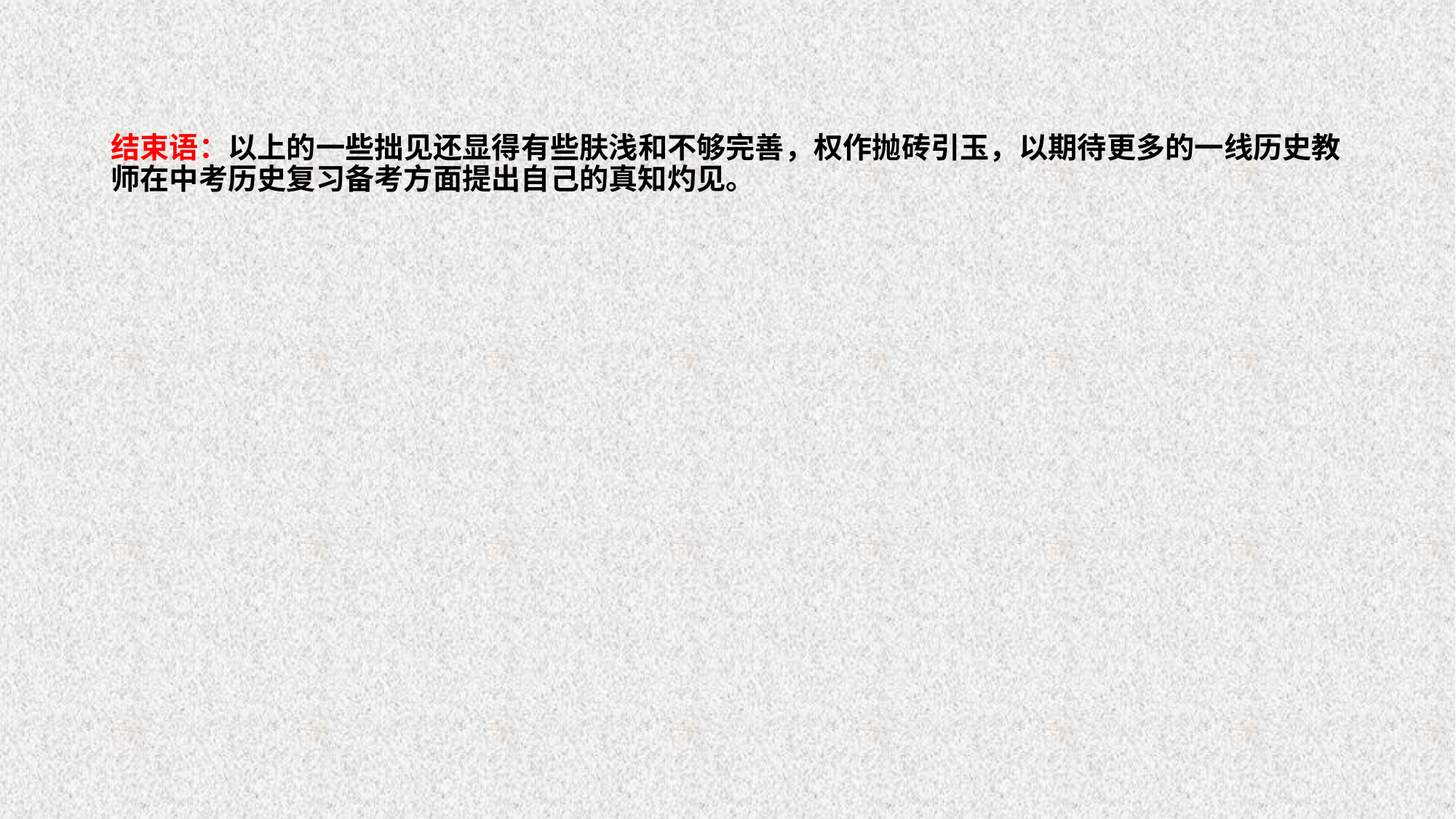

# 结束语：以上的一些拙见还显得有些肤浅和不够完善，权作抛砖引玉，以期待更多的一线历史教师在中考历史复习备考方面提出自己的真知灼见。